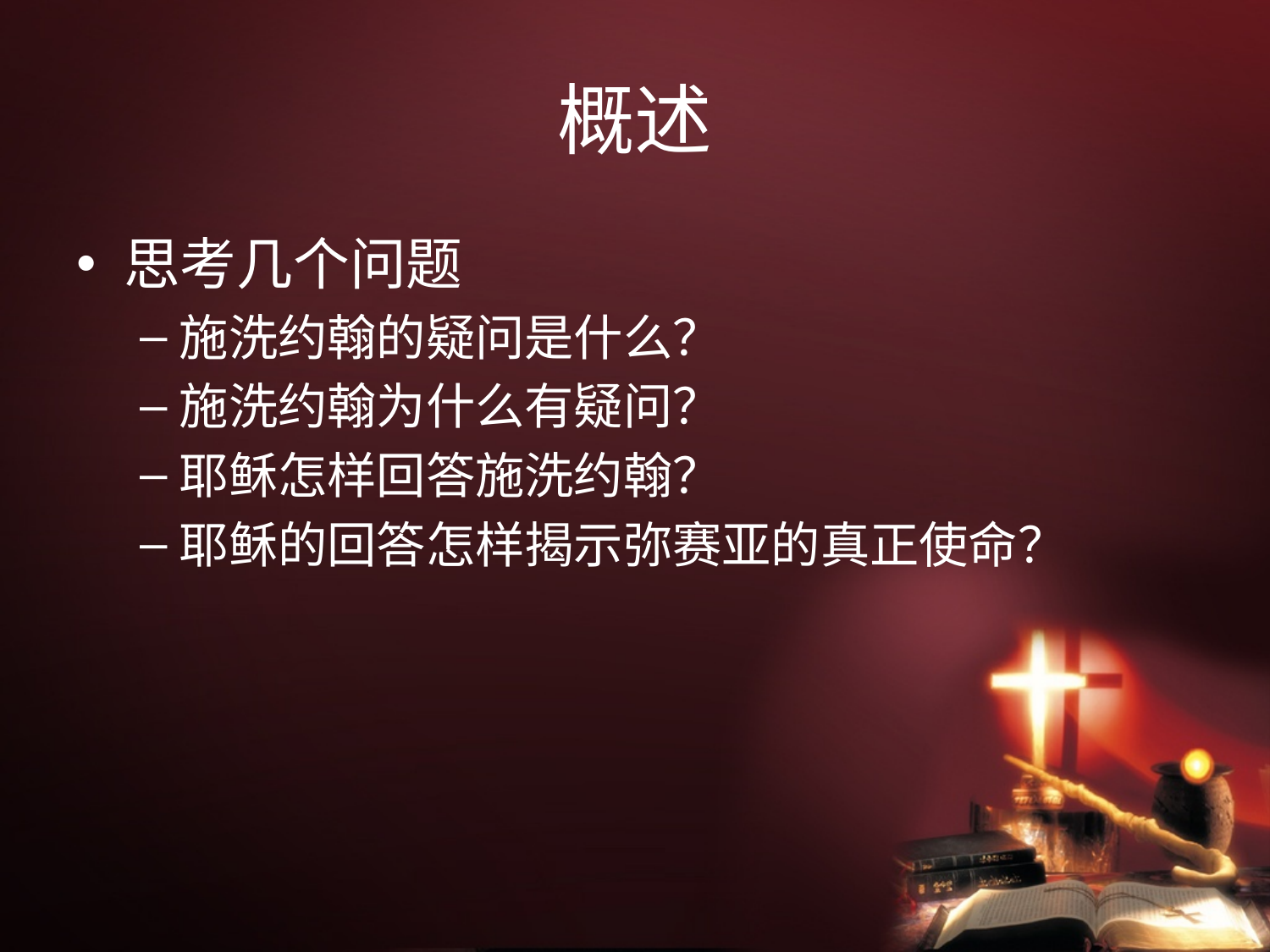

# 概述
思考几个问题
施洗约翰的疑问是什么？
施洗约翰为什么有疑问？
耶稣怎样回答施洗约翰？
耶稣的回答怎样揭示弥赛亚的真正使命？